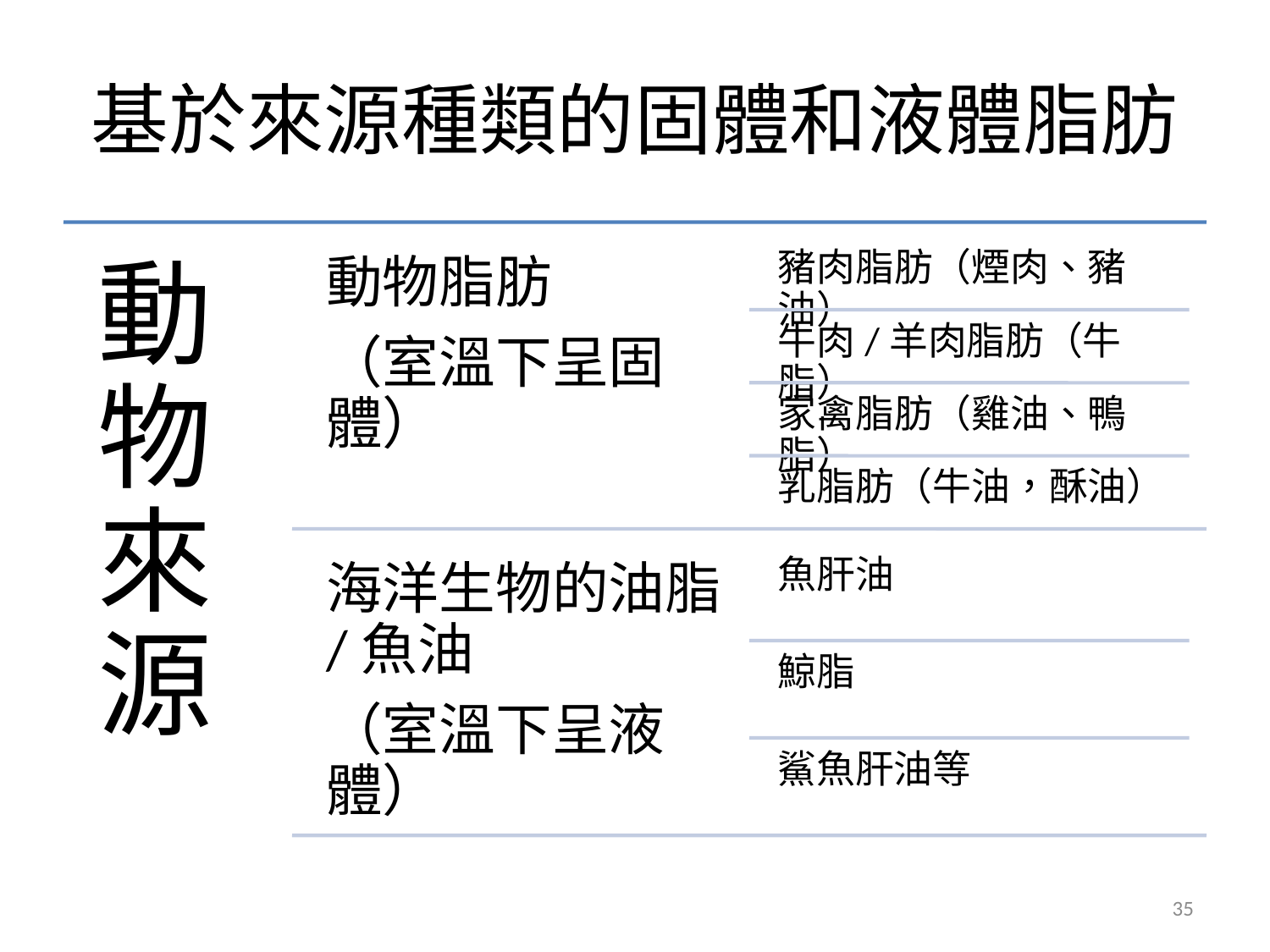

# 基於來源種類的固體和液體脂肪
動物來源
動物脂肪
（室溫下呈固體）
豬肉脂肪（煙肉、豬油）
牛肉/羊肉脂肪（牛脂）
家禽脂肪（雞油、鴨脂）
乳脂肪（牛油，酥油）
海洋生物的油脂/魚油
（室溫下呈液體）
魚肝油
鯨脂
鯊魚肝油等
35